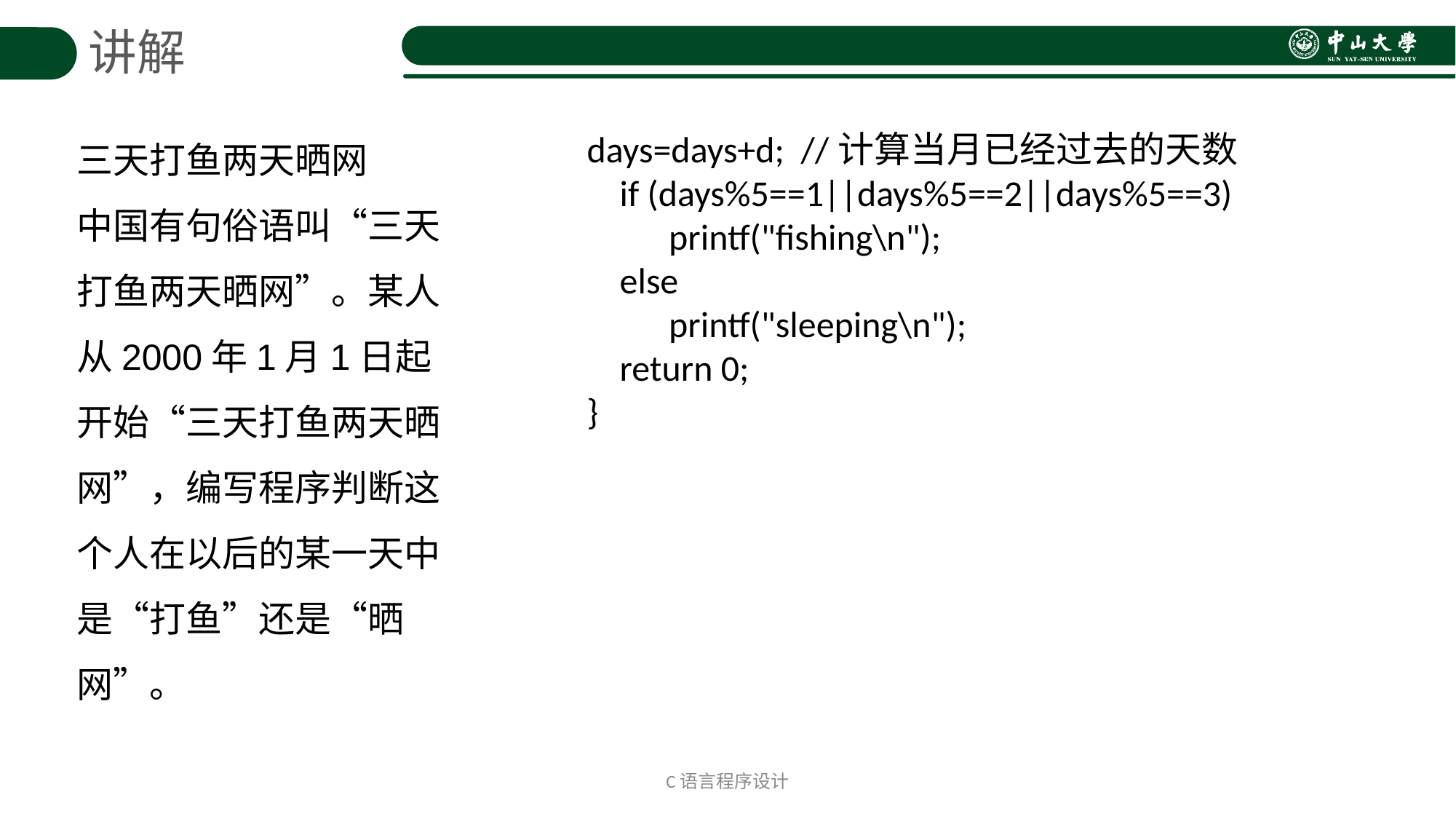

讲解
三天打鱼两天晒网
中国有句俗语叫“三天打鱼两天晒网”。某人从2000年1月1日起开始“三天打鱼两天晒网”，编写程序判断这个人在以后的某一天中是“打鱼”还是“晒网”。
days=days+d;  //计算当月已经过去的天数
    if (days%5==1||days%5==2||days%5==3)
          printf("fishing\n");
    else
          printf("sleeping\n");
    return 0;
}

C语言程序设计
7